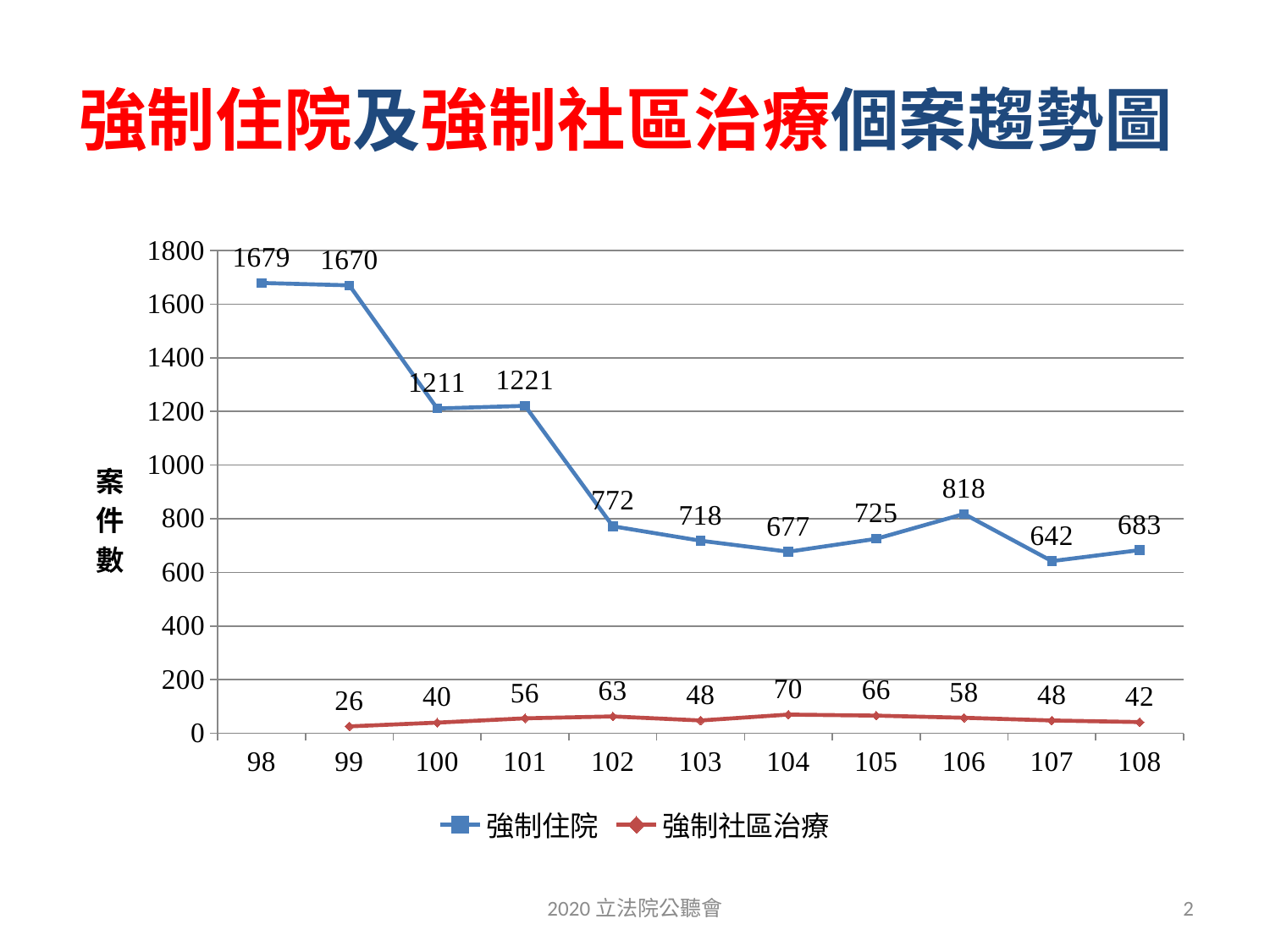

# 強制住院及強制社區治療個案趨勢圖

### Chart

| Category | 強制住院 | 強制社區治療 |
|---|---|---|
| 98 | 1679.0 | None |
| 99 | 1670.0 | 26.0 |
| 100 | 1211.0 | 40.0 |
| 101 | 1221.0 | 56.0 |
| 102 | 772.0 | 63.0 |
| 103 | 718.0 | 48.0 |
| 104 | 677.0 | 70.0 |
| 105 | 725.0 | 66.0 |
| 106 | 818.0 | 58.0 |
| 107 | 642.0 | 48.0 |
| 108 | 683.0 | 42.0 |
2020立法院公聽會
2